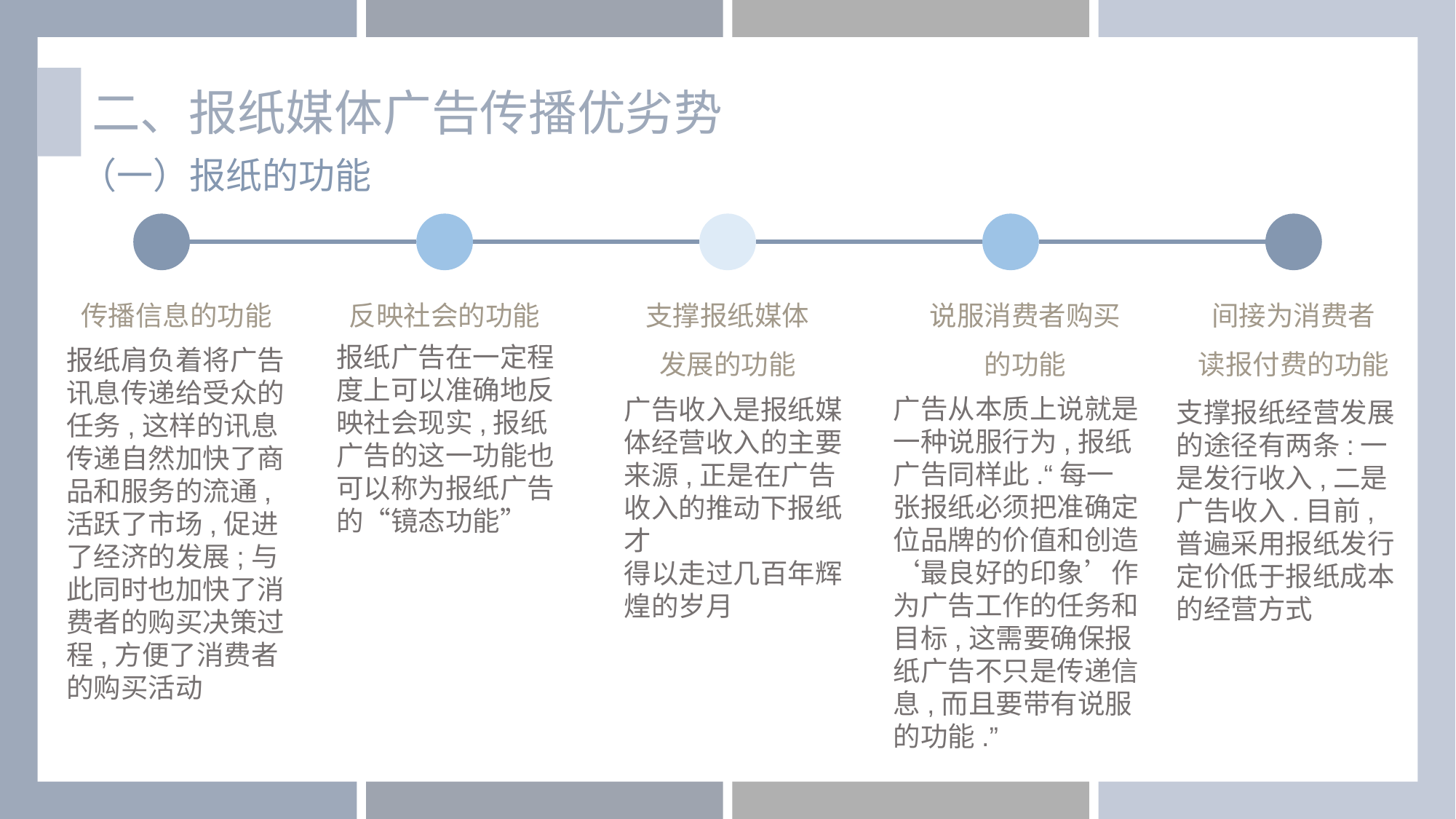

二、报纸媒体广告传播优劣势
（一）报纸的功能

 传播信息的功能
反映社会的功能
支撑报纸媒体
发展的功能
说服消费者购买
的功能
间接为消费者
读报付费的功能
报纸广告在一定程度上可以准确地反映社会现实,报纸广告的这一功能也可以称为报纸广告的“镜态功能”
报纸肩负着将广告讯息传递给受众的任务,这样的讯息传递自然加快了商品和服务的流通,活跃了市场,促进了经济的发展;与此同时也加快了消费者的购买决策过程,方便了消费者的购买活动
广告从本质上说就是一种说服行为,报纸广告同样此.“每一张报纸必须把准确定位品牌的价值和创造‘最良好的印象’作为广告工作的任务和目标,这需要确保报纸广告不只是传递信息,而且要带有说服的功能.”
广告收入是报纸媒体经营收入的主要来源,正是在广告收入的推动下报纸才
得以走过几百年辉煌的岁月
支撑报纸经营发展的途径有两条:一是发行收入,二是广告收入.目前,普遍采用报纸发行定价低于报纸成本的经营方式